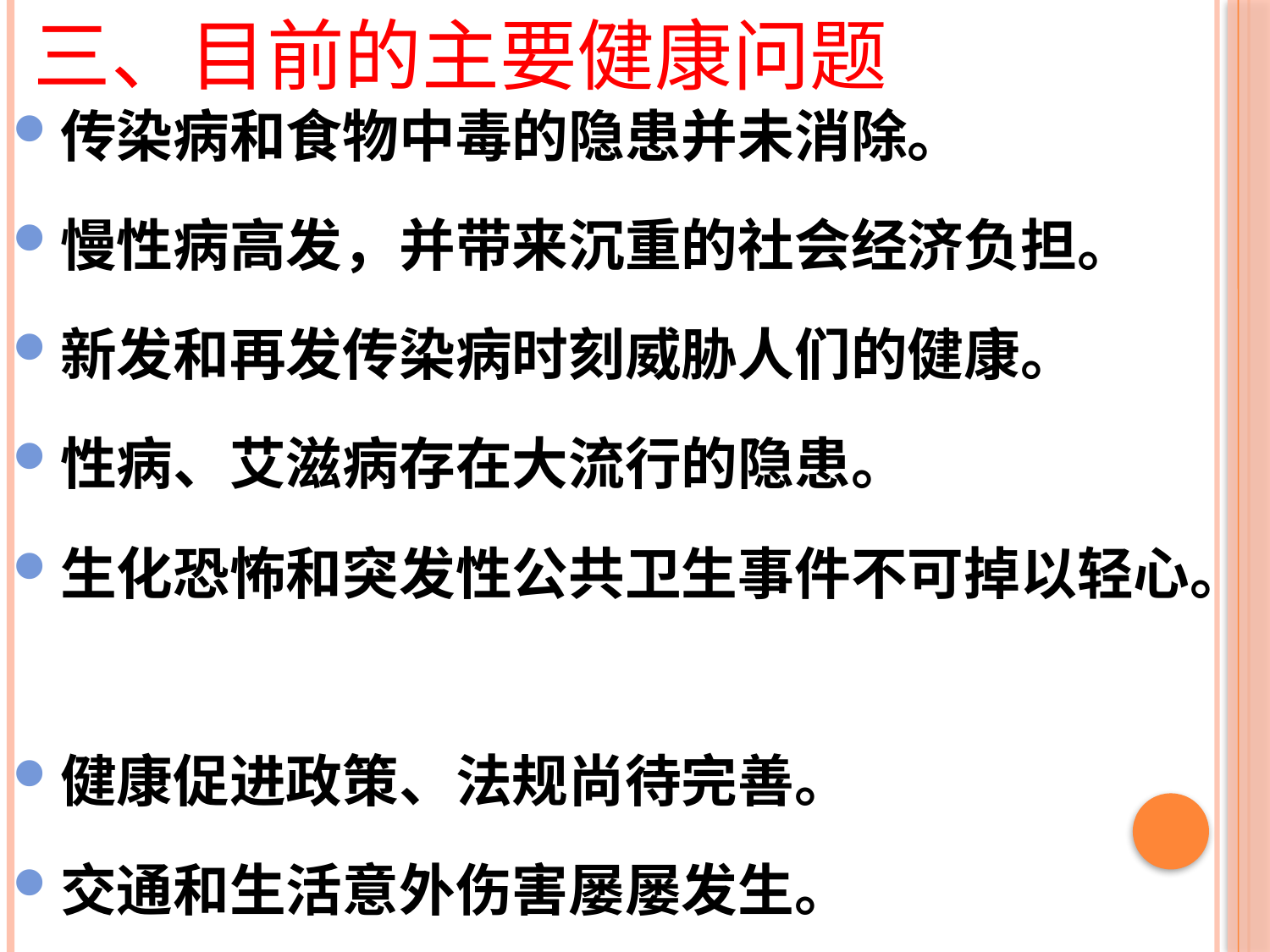

# 三、目前的主要健康问题
传染病和食物中毒的隐患并未消除。
慢性病高发，并带来沉重的社会经济负担。
新发和再发传染病时刻威胁人们的健康。
性病、艾滋病存在大流行的隐患。
生化恐怖和突发性公共卫生事件不可掉以轻心。
健康促进政策、法规尚待完善。
交通和生活意外伤害屡屡发生。
健康资源分配不平等现象依然存在。